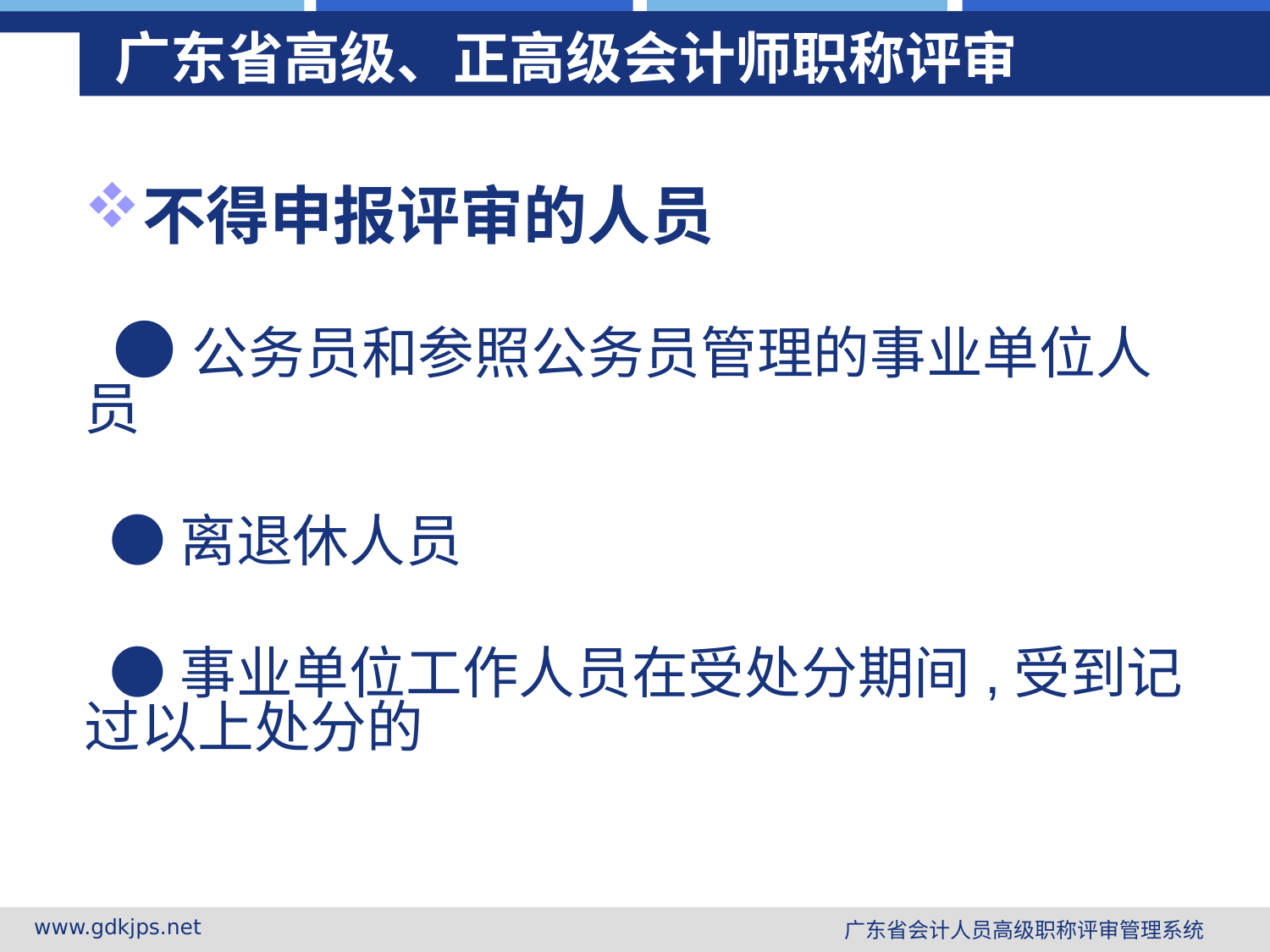

# 广东省高级、正高级会计师职称评审
不得申报评审的人员

  ●公务员和参照公务员管理的事业单位人员

  ●离退休人员

  ●事业单位工作人员在受处分期间,受到记过以上处分的

www.gdkjps.net
广东省会计人员高级职称评审管理系统